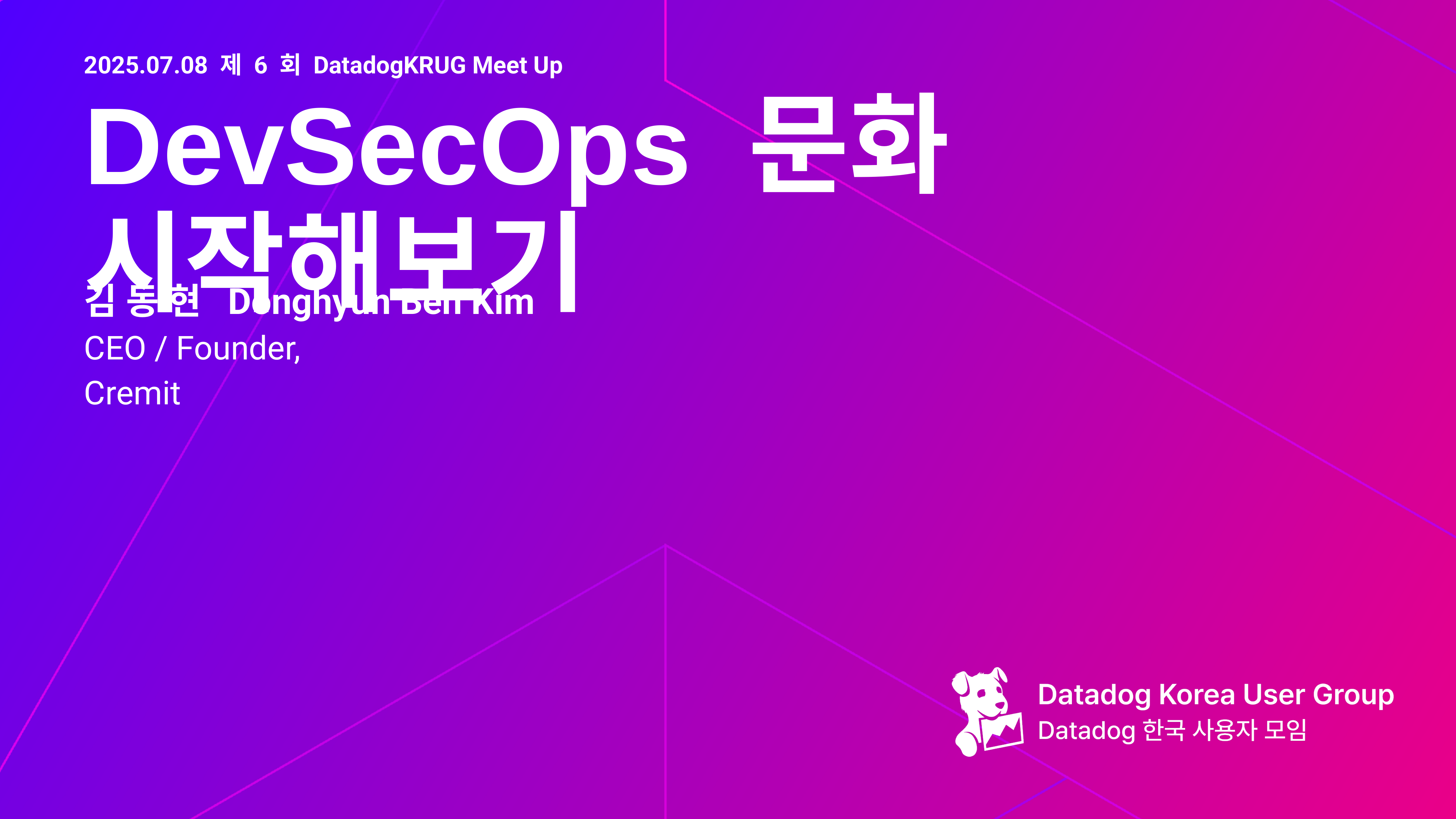

2025.07.08 제 6 회 DatadogKRUG Meet Up
# DevSecOps 문화 시작해보기
김 동 현  Donghyun Ben Kim
CEO / Founder,
Cremit